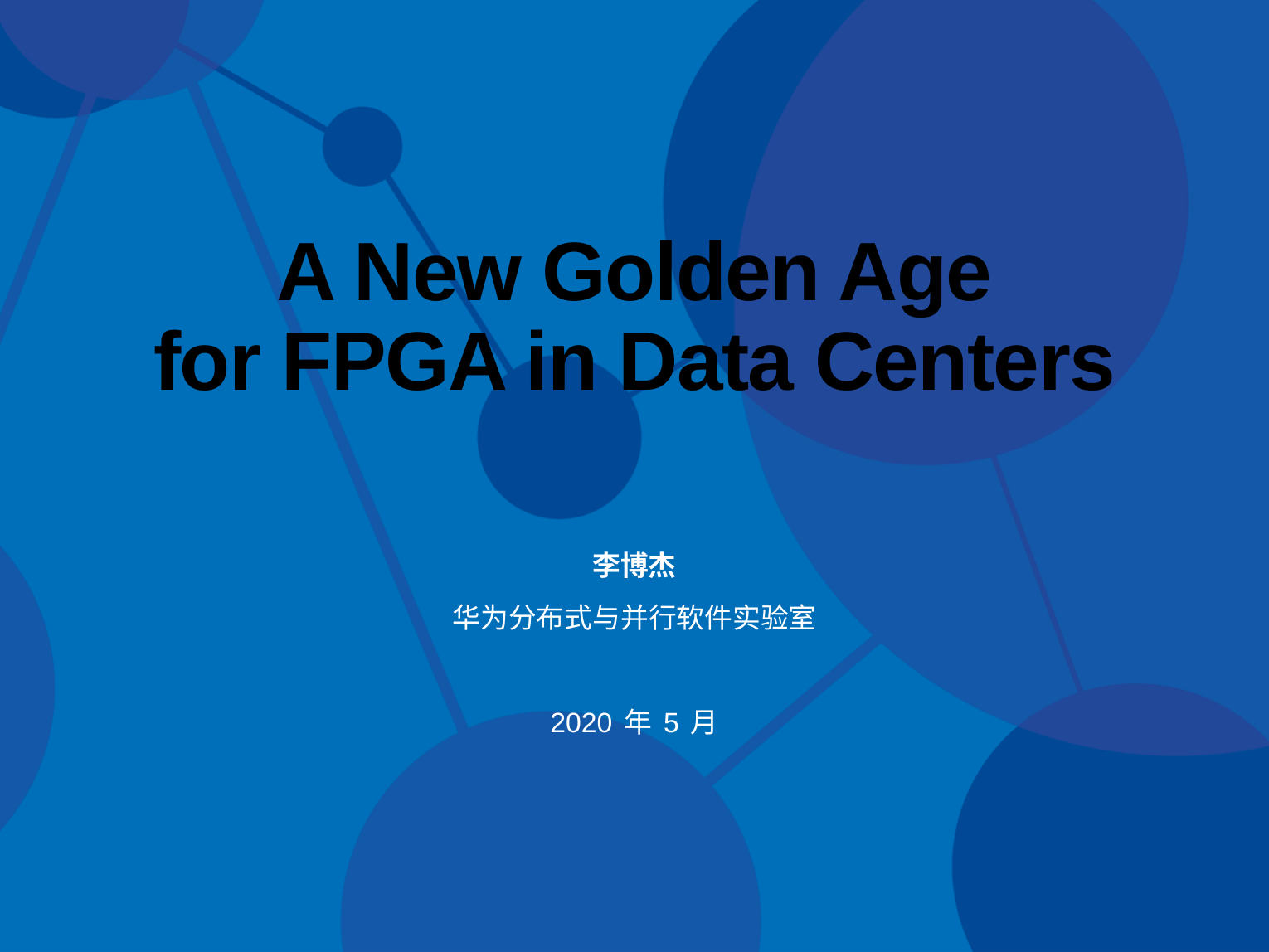

# A New Golden Age for FPGA in Data Centers

李博杰
华为分布式与并行软件实验室

2020年5月